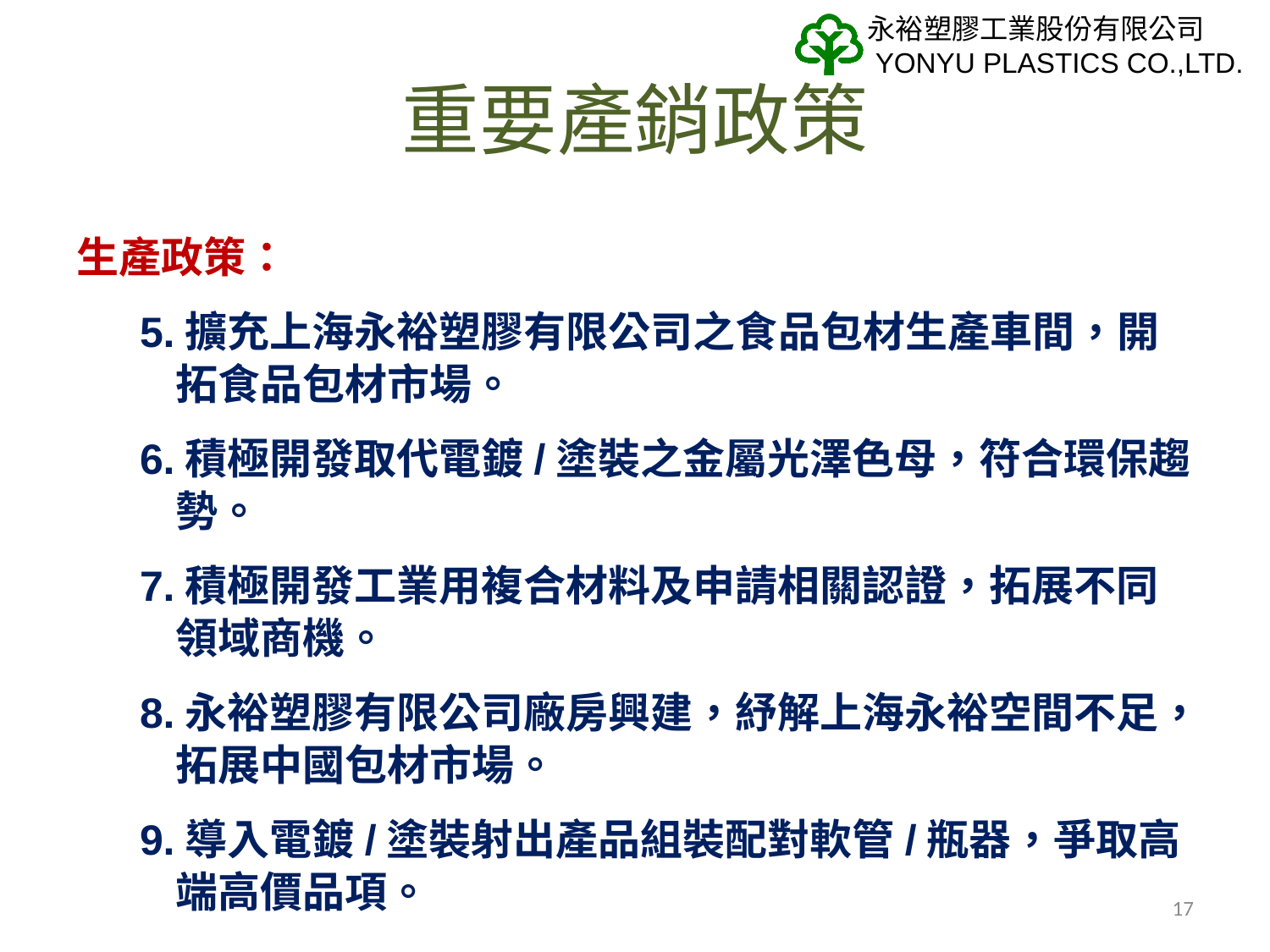

# 重要產銷政策
生產政策：
5.擴充上海永裕塑膠有限公司之食品包材生產車間，開拓食品包材市場。
6.積極開發取代電鍍/塗裝之金屬光澤色母，符合環保趨勢。
7.積極開發工業用複合材料及申請相關認證，拓展不同領域商機。
8.永裕塑膠有限公司廠房興建，紓解上海永裕空間不足，拓展中國包材市場。
9.導入電鍍/塗裝射出產品組裝配對軟管/瓶器，爭取高端高價品項。
17